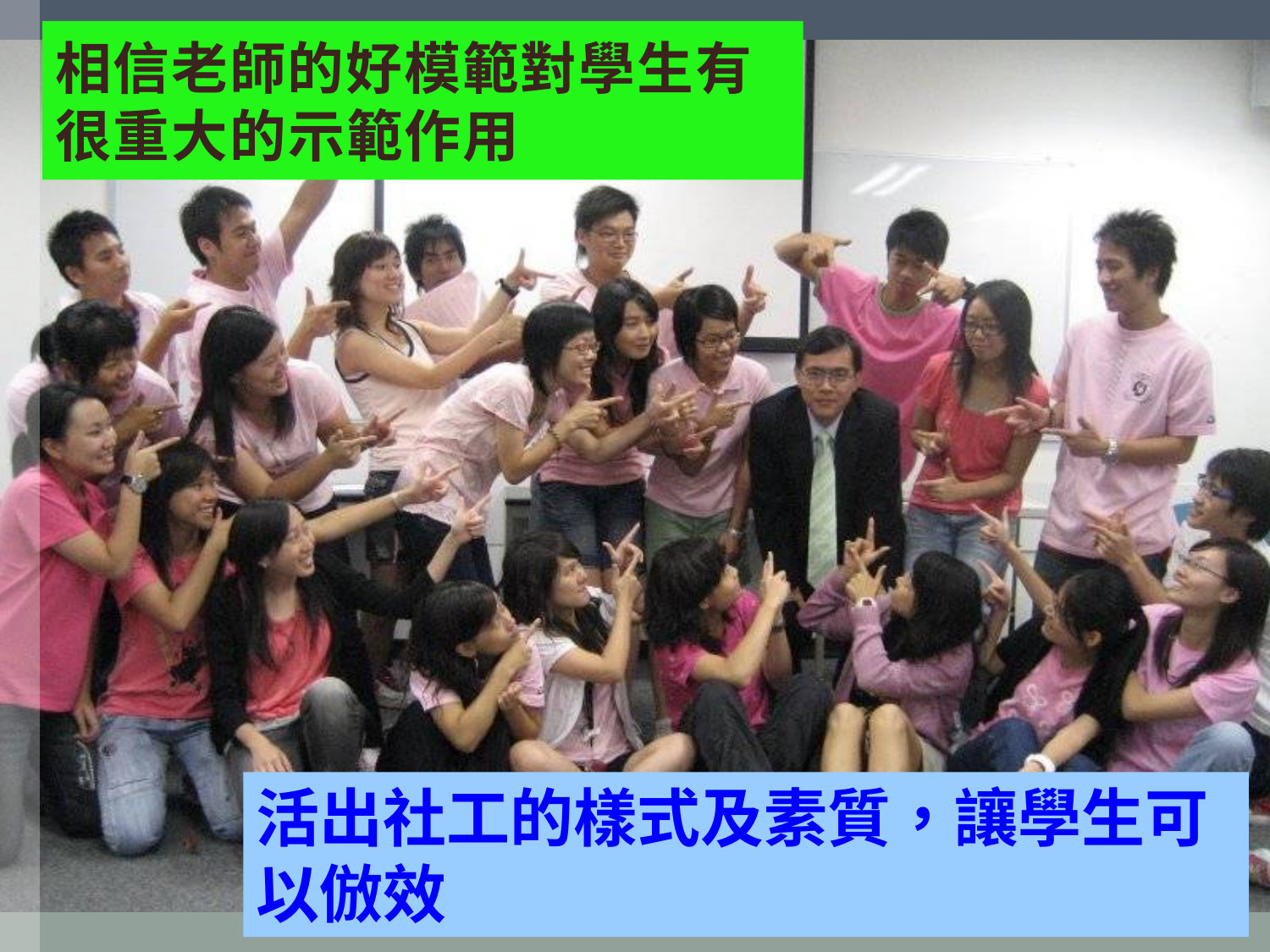

相信老師的好模範對學生有很重大的示範作用
活出社工的樣式及素質，讓學生可以倣效